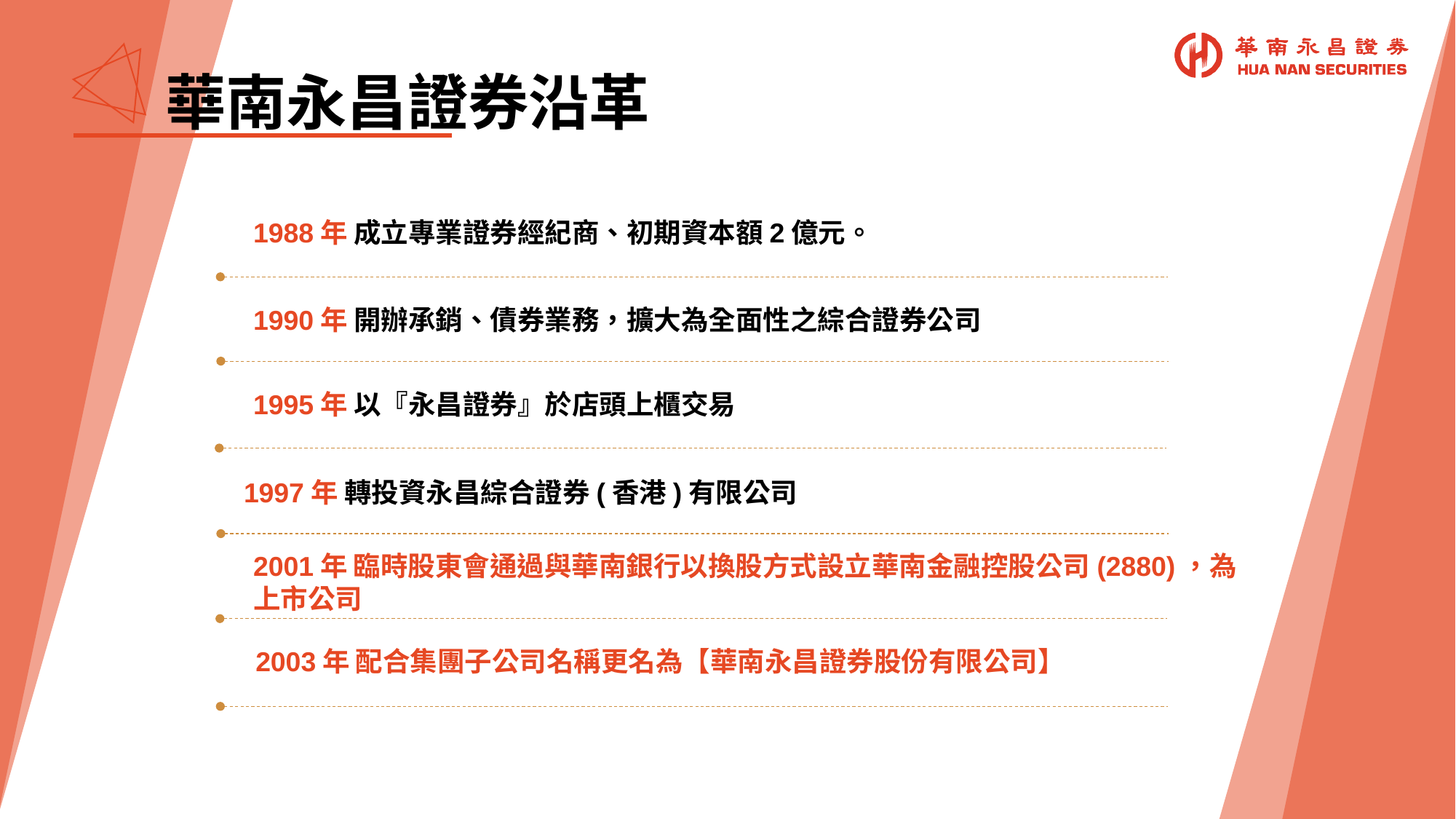

華南永昌證券沿革
1988年 成立專業證券經紀商、初期資本額2億元。
1990年 開辦承銷、債券業務，擴大為全面性之綜合證券公司
1995年 以『永昌證券』於店頭上櫃交易
1997年 轉投資永昌綜合證券(香港)有限公司
2001年 臨時股東會通過與華南銀行以換股方式設立華南金融控股公司(2880)，為上市公司
KEYWORD
2003年 配合集團子公司名稱更名為【華南永昌證券股份有限公司】